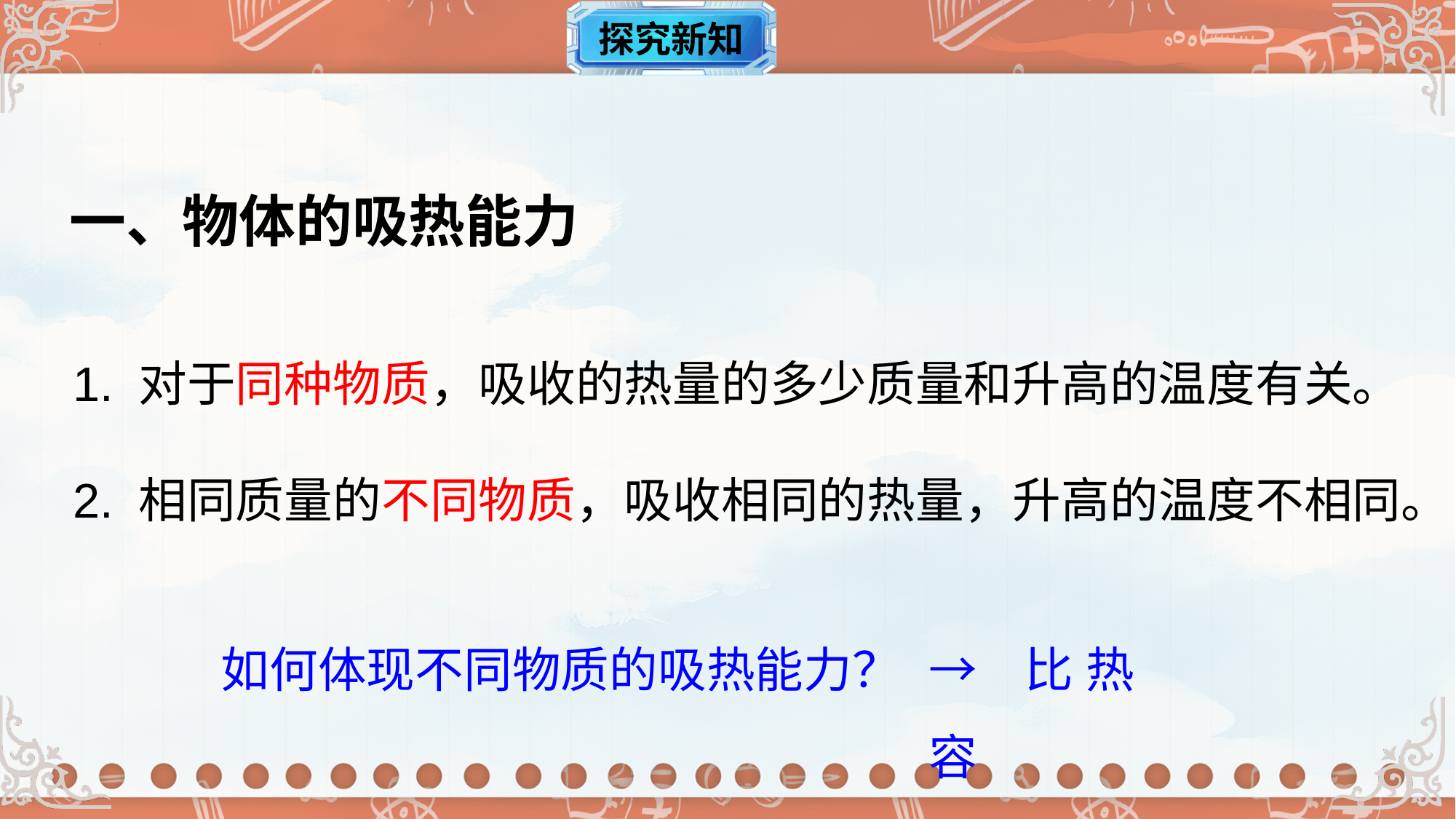

一、物体的吸热能力
1. 对于同种物质，吸收的热量的多少质量和升高的温度有关。
2. 相同质量的不同物质，吸收相同的热量，升高的温度不相同。
如何体现不同物质的吸热能力？
→ 比热容